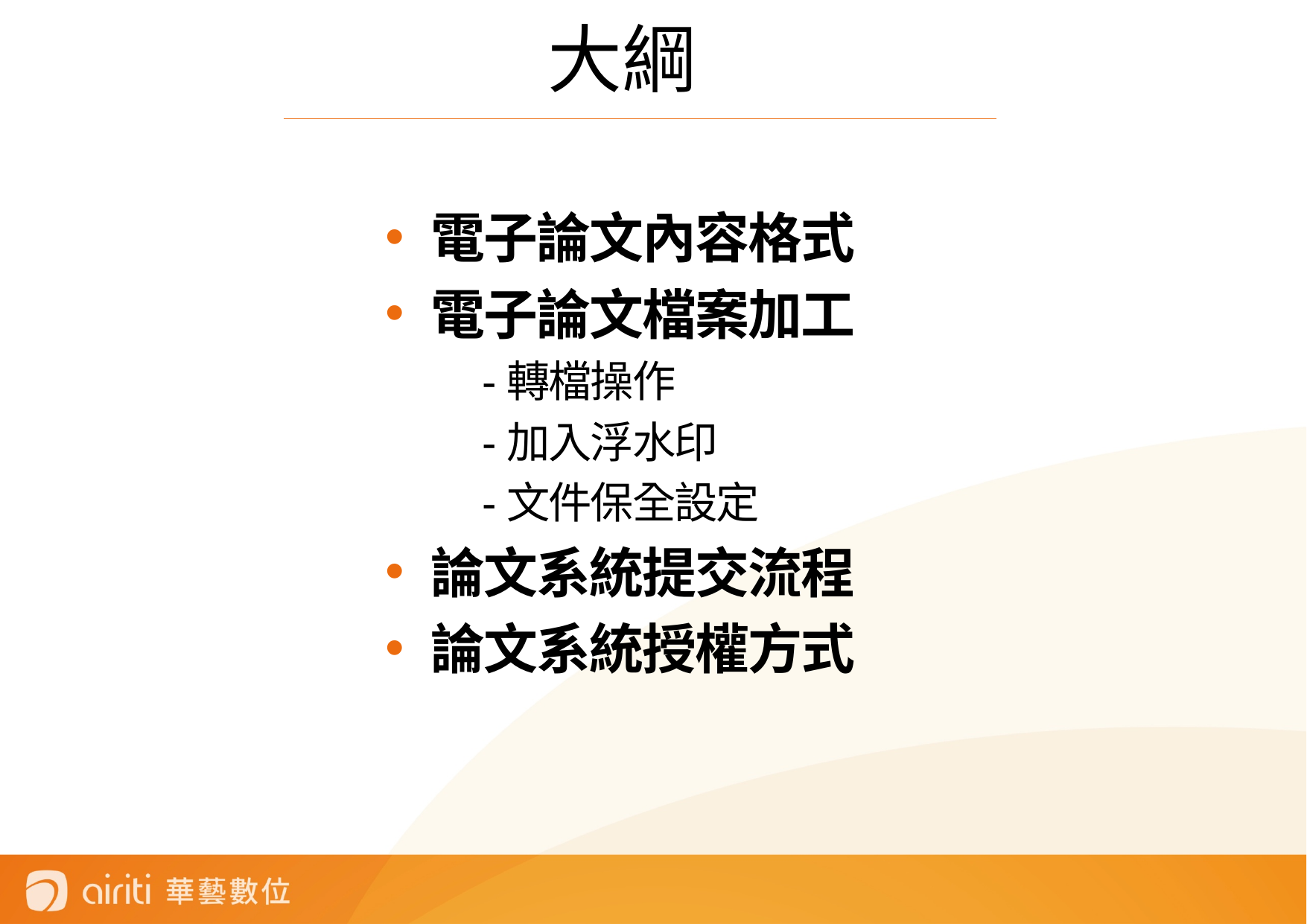

大綱
電子論文內容格式
電子論文檔案加工
         -轉檔操作
         -加入浮水印
         -文件保全設定
論文系統提交流程
論文系統授權方式